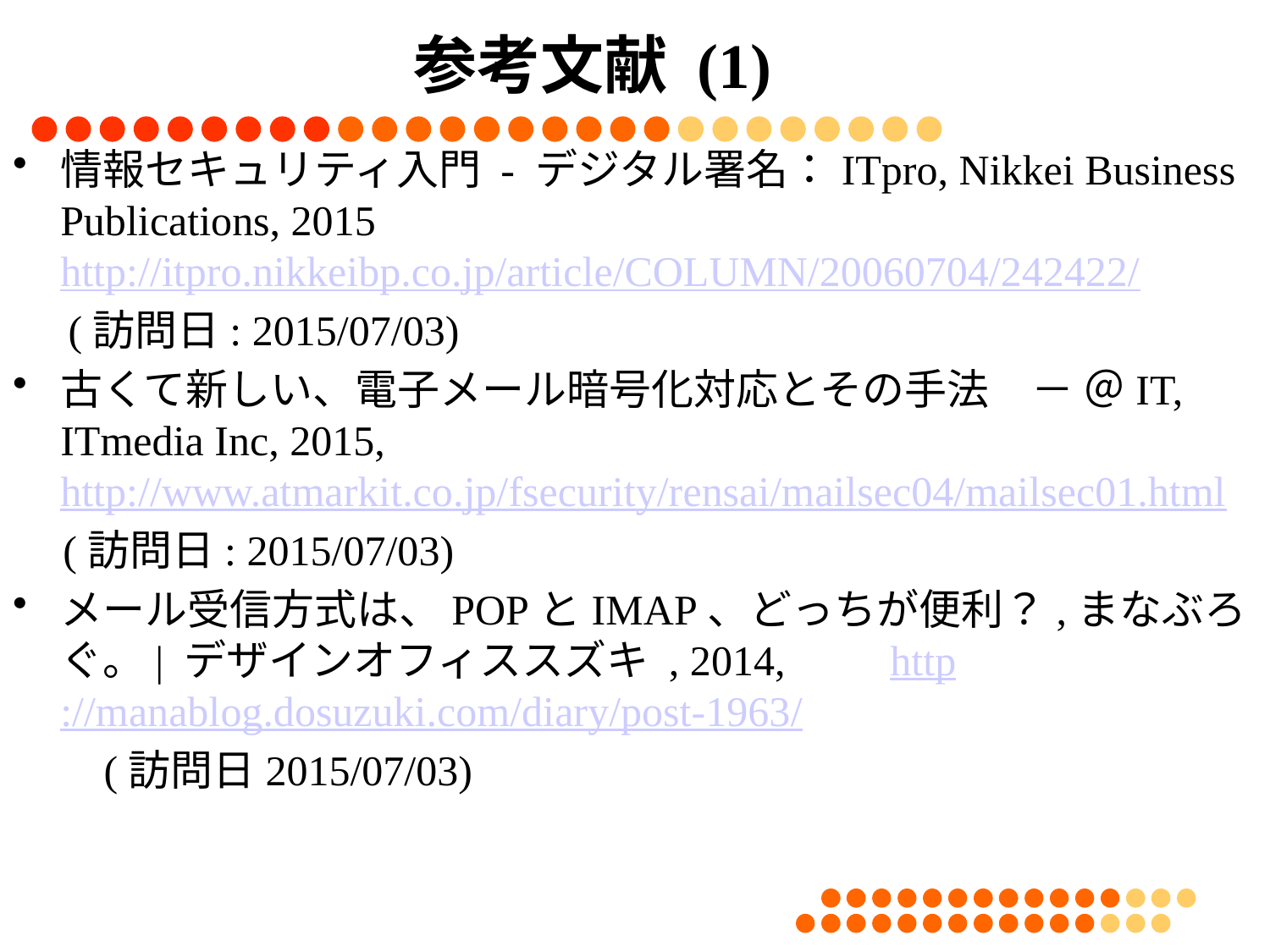

# 参考文献 (1)
情報セキュリティ入門 - デジタル署名：ITpro, Nikkei Business Publications, 2015 http://itpro.nikkeibp.co.jp/article/COLUMN/20060704/242422/
(訪問日: 2015/07/03)
古くて新しい、電子メール暗号化対応とその手法　－ ＠IT, ITmedia Inc, 2015,    http://www.atmarkit.co.jp/fsecurity/rensai/mailsec04/mailsec01.html
    (訪問日: 2015/07/03)
メール受信方式は、POPとIMAP、どっちが便利？,まなぶろぐ。| デザインオフィススズキ , 2014,　　http://manablog.dosuzuki.com/diary/post-1963/
 　  (訪問日2015/07/03)